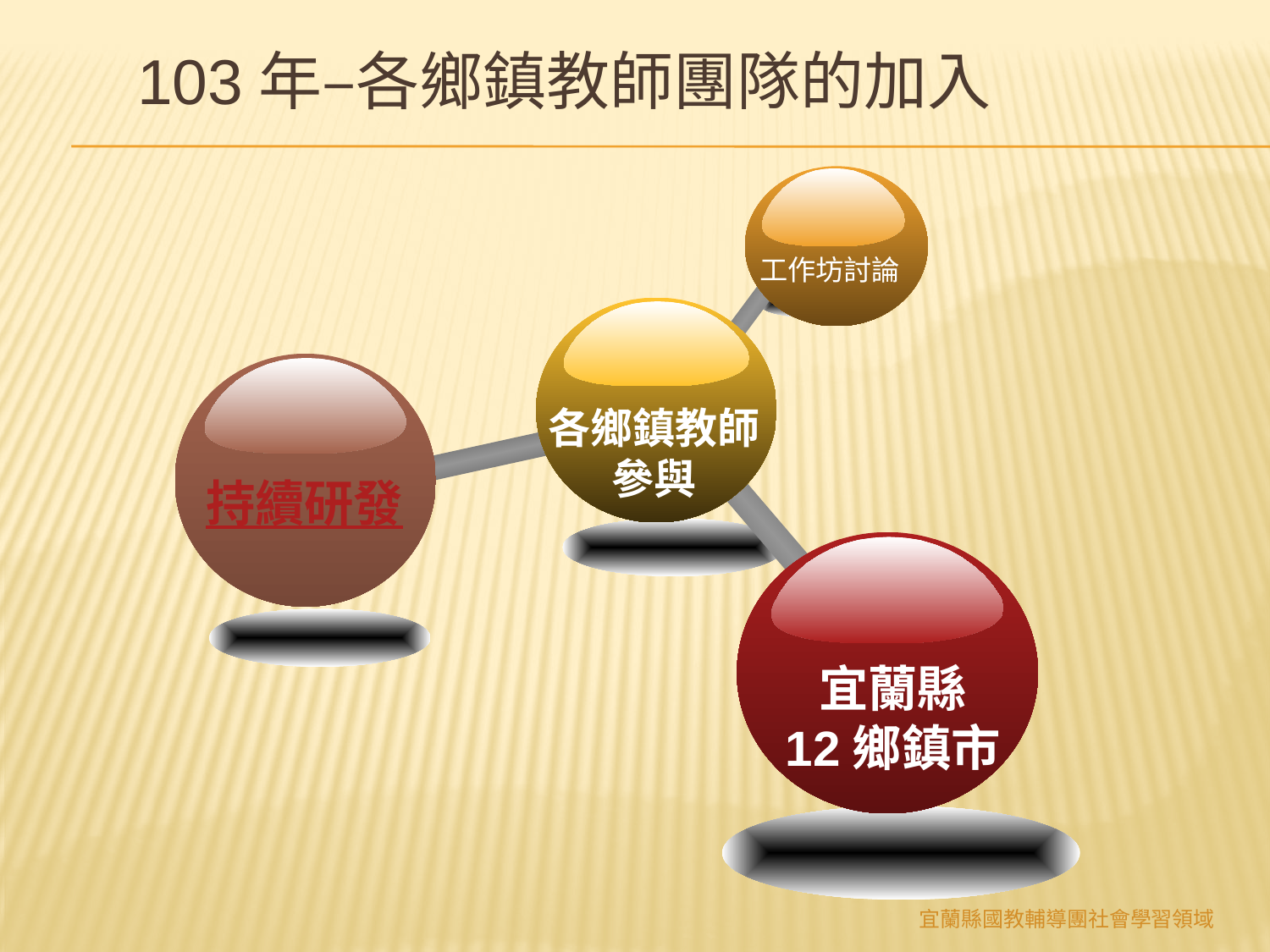

# 103年–各鄉鎮教師團隊的加入

工作坊討論

各鄉鎮教師
參與

持續研發

宜蘭縣
12鄉鎮市

宜蘭縣國教輔導團社會學習領域